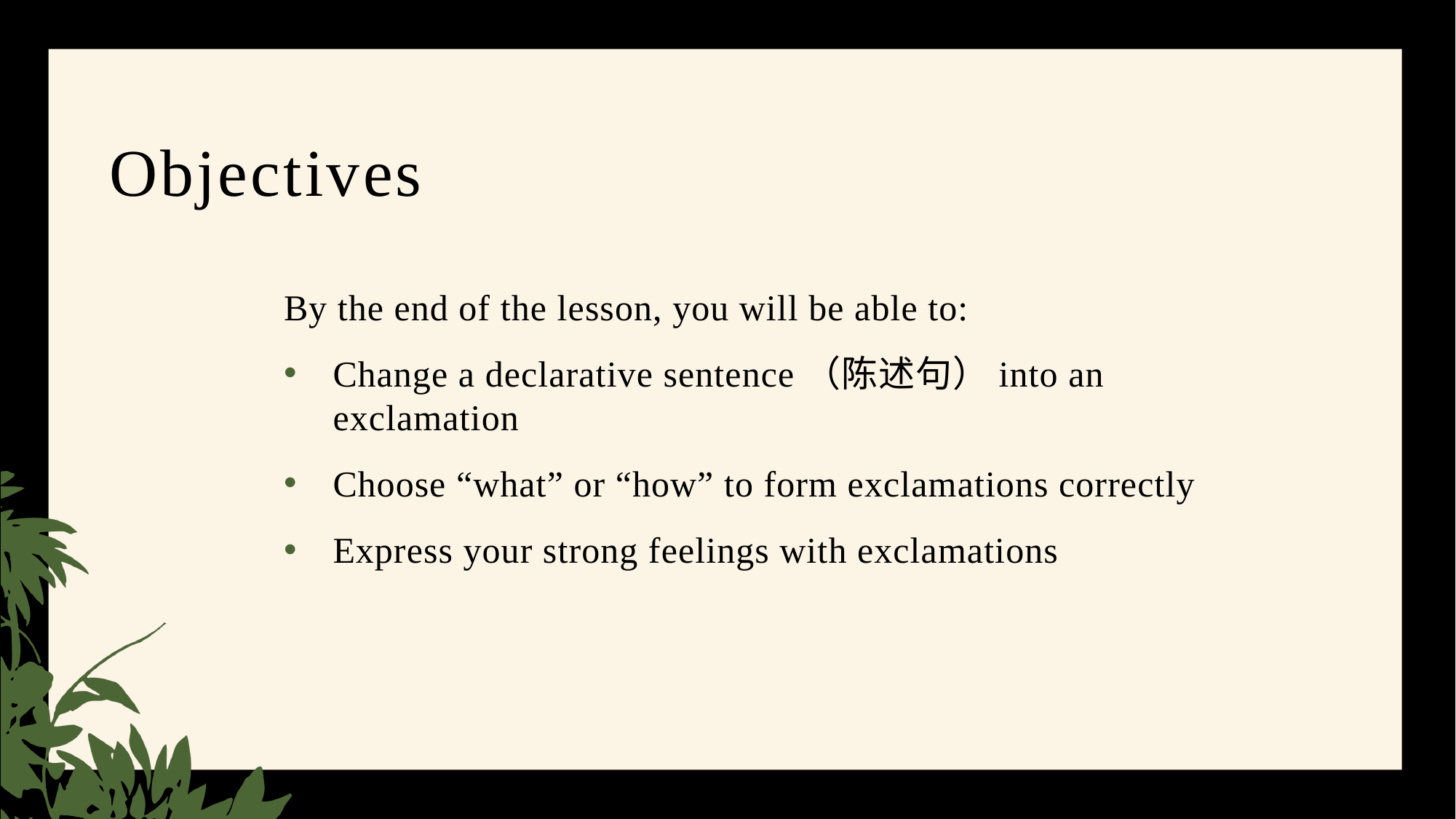

# Objectives
By the end of the lesson, you will be able to:
Change a declarative sentence（陈述句）into an exclamation
Choose “what” or “how” to form exclamations correctly
Express your strong feelings with exclamations